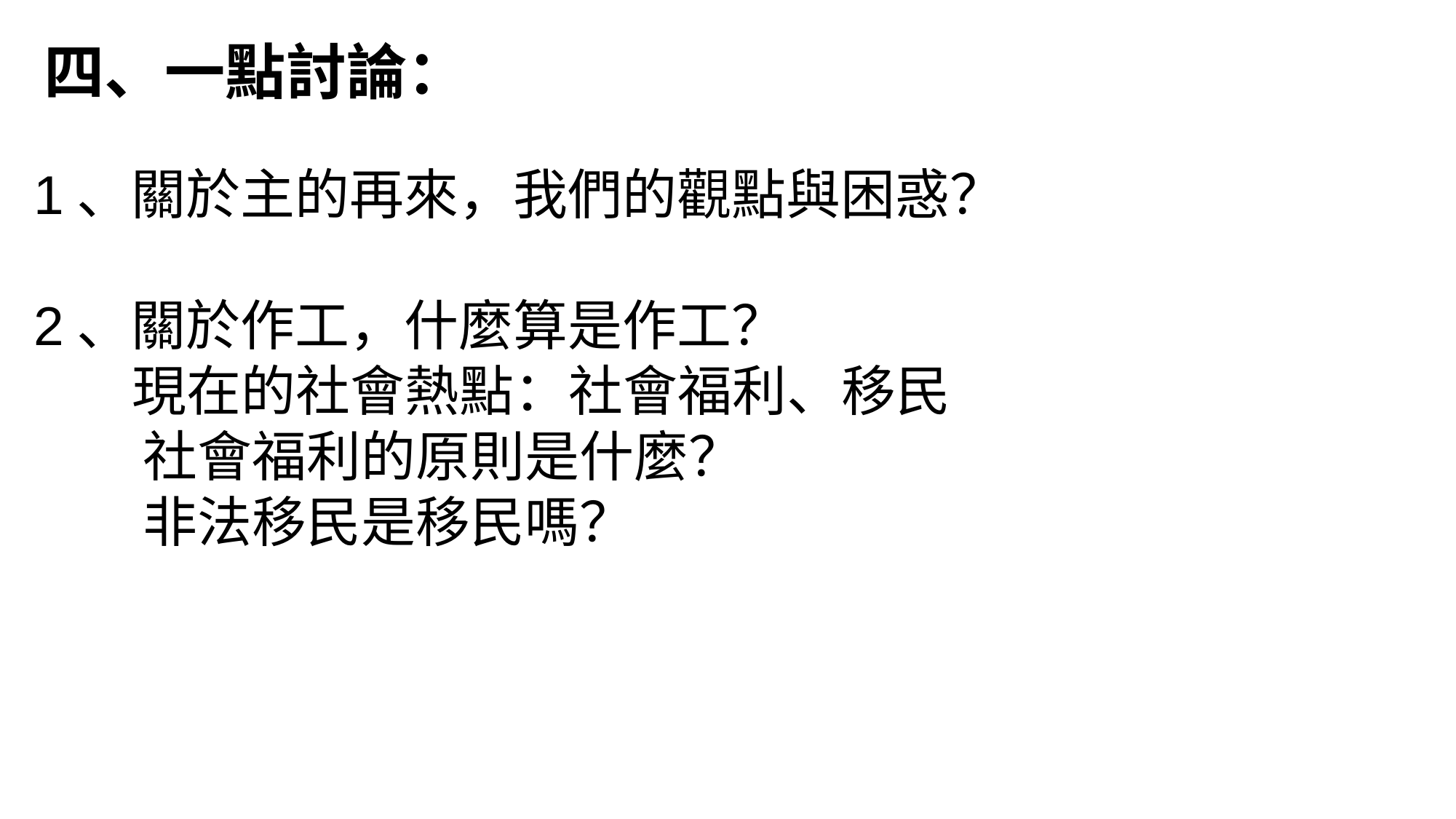

四、一點討論：
1、關於主的再來，我們的觀點與困惑？

2、關於作工，什麼算是作工？
       現在的社會熱點：社會福利、移民
	社會福利的原則是什麼？
	非法移民是移民嗎？